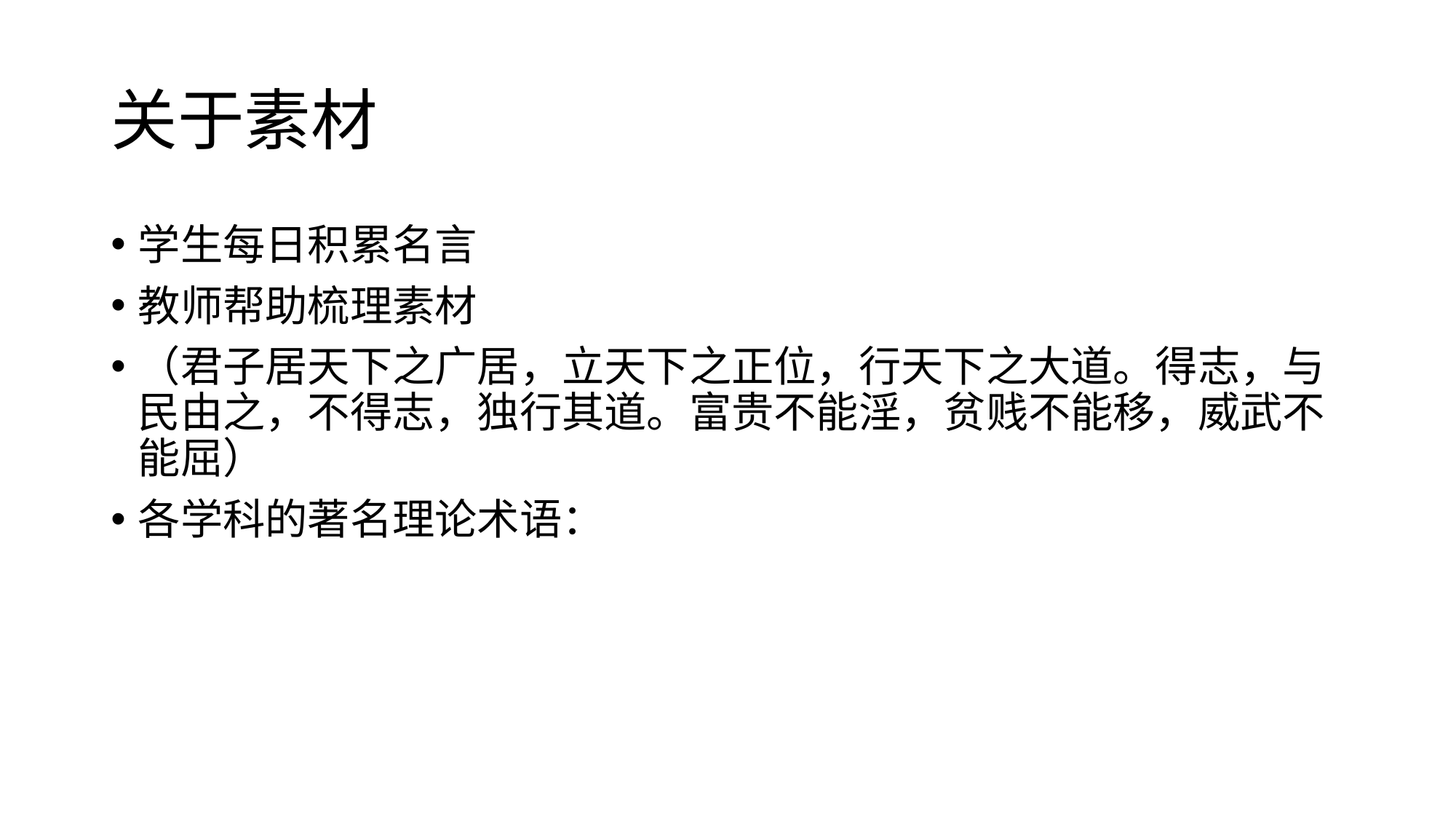

# 关于素材
学生每日积累名言
教师帮助梳理素材
（君子居天下之广居，立天下之正位，行天下之大道。得志，与民由之，不得志，独行其道。富贵不能淫，贫贱不能移，威武不能屈）
各学科的著名理论术语：